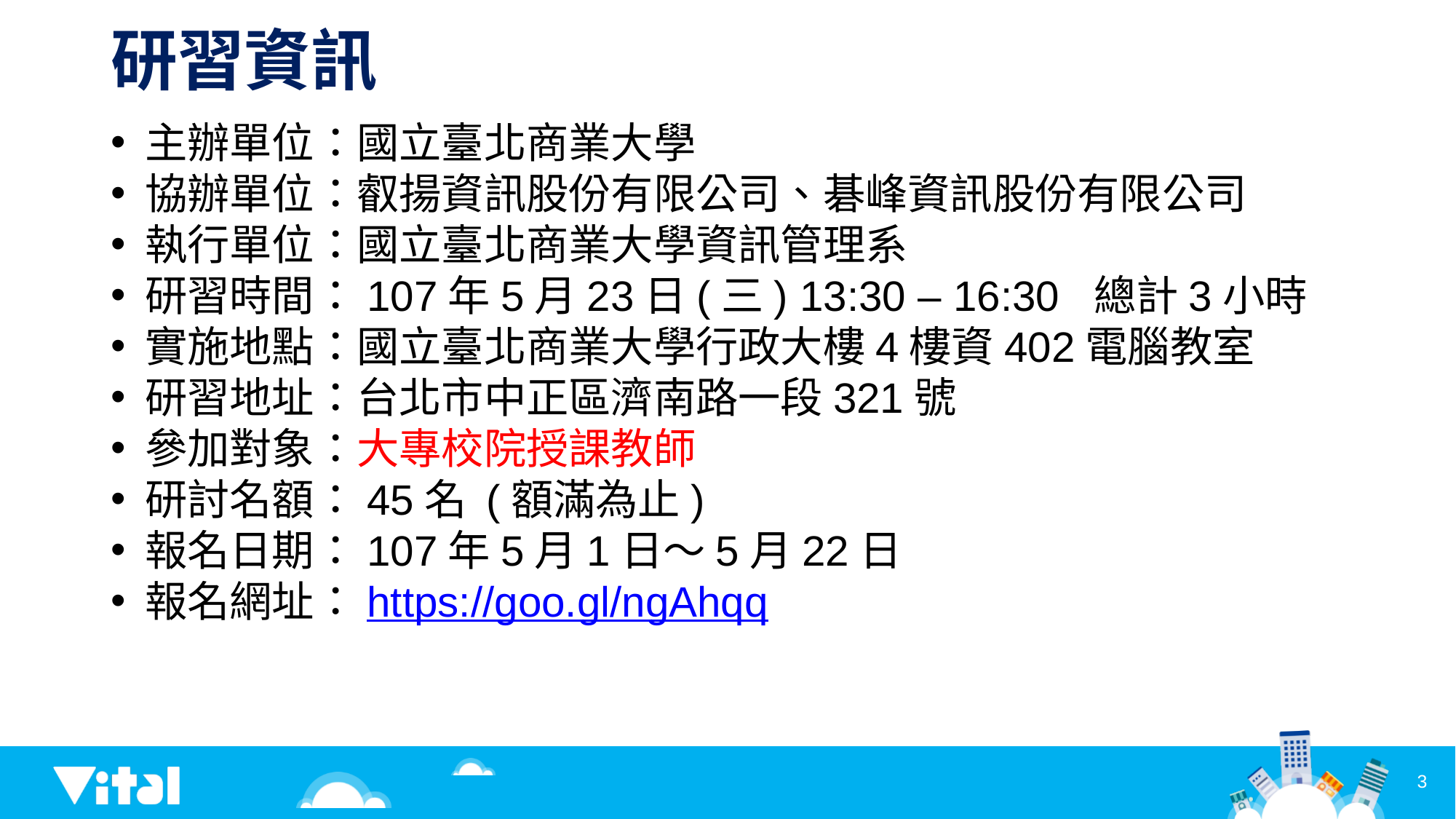

# 研習資訊
主辦單位：國立臺北商業大學
協辦單位：叡揚資訊股份有限公司、碁峰資訊股份有限公司
執行單位：國立臺北商業大學資訊管理系
研習時間：107年5月23日(三) 13:30 – 16:30  總計3小時
實施地點：國立臺北商業大學行政大樓4樓資402電腦教室
研習地址：台北市中正區濟南路一段321號
參加對象：大專校院授課教師
研討名額：45名 (額滿為止)
報名日期：107年5月1日～5月22日
報名網址：https://goo.gl/ngAhqq
3